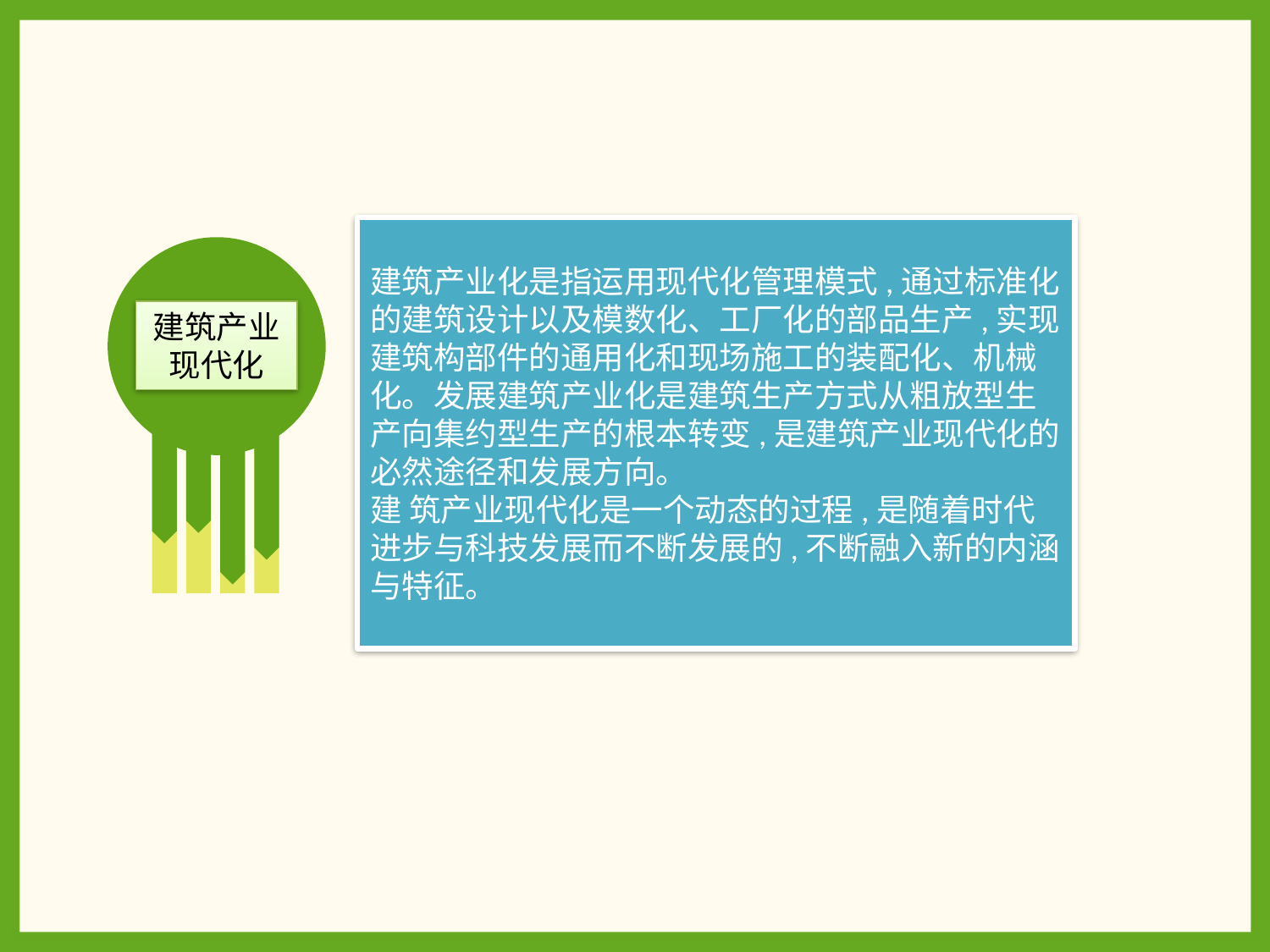

建筑产业化是指运用现代化管理模式,通过标准化的建筑设计以及模数化、工厂化的部品生产,实现建筑构部件的通用化和现场施工的装配化、机械化。发展建筑产业化是建筑生产方式从粗放型生产向集约型生产的根本转变,是建筑产业现代化的必然途径和发展方向。
建 筑产业现代化是一个动态的过程,是随着时代进步与科技发展而不断发展的,不断融入新的内涵与特征。

点击添加文本
建筑产业现代化

点击添加文本
点击添加文本
点击添加文本